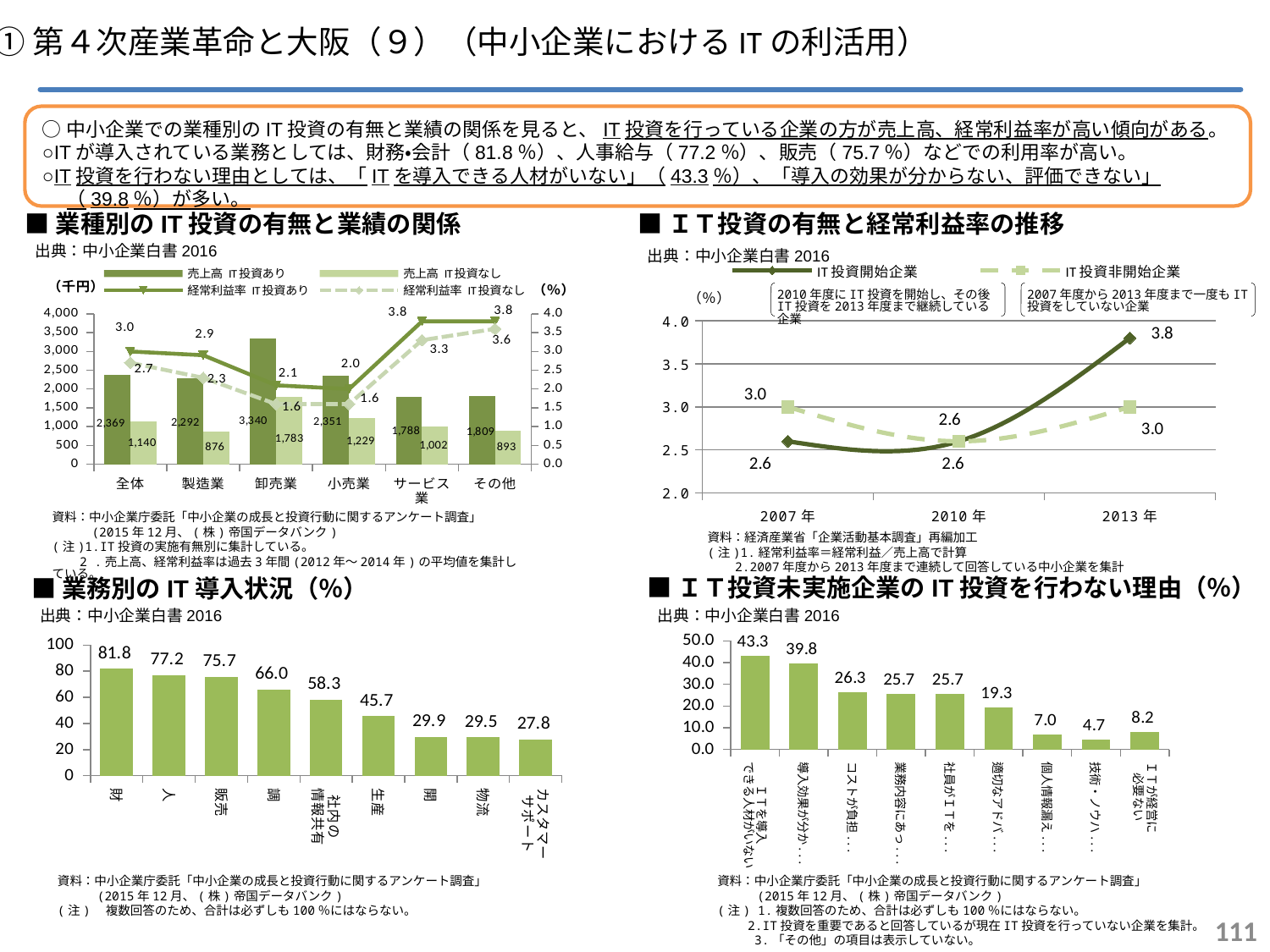

①第４次産業革命と大阪（９）（中小企業におけるITの利活用）
○中小企業での業種別のIT投資の有無と業績の関係を見ると、IT投資を行っている企業の方が売上高、経常利益率が高い傾向がある。
○ITが導入されている業務としては、財務・会計（81.8％）、人事給与（77.2％）、販売（75.7％）などでの利用率が高い。
○IT投資を行わない理由としては、「ITを導入できる人材がいない」（43.3％）、「導入の効果が分からない、評価できない」（39.8％）が多い。
■業種別のIT投資の有無と業績の関係
■ＩＴ投資の有無と経常利益率の推移
出典：中小企業白書2016

### Chart

| Category | IT投資開始企業 | IT投資非開始企業 |
|---|---|---|
| 2007年 | 2.6 | 3.0 |
| 2010年 | 2.6 | 2.6 |
| 2013年 | 3.8 | 3.0 |
出典：中小企業白書2016

### Chart

| Category | 売上高 IT投資あり | 売上高 IT投資なし | 経常利益率 IT投資あり | 経常利益率 IT投資なし |
|---|---|---|---|---|
| 全体 | 2369.0 | 1140.0 | 3.0 | 2.7 |
| 製造業 | 2292.0 | 876.0 | 2.9 | 2.3 |
| 卸売業 | 3340.0 | 1783.0 | 2.1 | 1.6 |
| 小売業 | 2351.0 | 1229.0 | 2.0 | 1.6 |
| サービス業 | 1788.0 | 1002.0 | 3.8 | 3.3 |
| その他 | 1809.0 | 893.0 | 3.8 | 3.6 |
2010年度にIT投資を開始し、その後IT投資を2013年度まで継続している企業
2007年度から2013年度まで一度もIT投資をしていない企業
資料：中小企業庁委託「中小企業の成長と投資行動に関するアンケート調査」
　　　(2015年12月、(株)帝国データバンク)
(注)1.IT投資の実施有無別に集計している。
　　2 .売上高、経常利益率は過去3年間(2012年～2014年)の平均値を集計している。
資料：経済産業省「企業活動基本調査」再編加工
(注)1.経常利益率＝経常利益／売上高で計算
　　2.2007年度から2013年度まで連続して回答している中小企業を集計
■業務別のIT導入状況（％）
■ＩＴ投資未実施企業のIT投資を行わない理由（％）
出典：中小企業白書2016
出典：中小企業白書2016

### Chart

| Category | 全体
(n=4,079) |
|---|---|
| 財務・会計 | 81.8 |
| 人事・給与 | 77.2 |
| 販売 | 75.7 |
| 調達・仕入 | 66.0 |
| 社内の
情報共有 | 58.3 |
| 生産 | 45.7 |
| 開発・設計 | 29.9 |
| 物流 | 29.5 |
| カスタマー
サポート | 27.8 |

### Chart

| Category | 重要である
(n=171) |
|---|---|
| ＩＴを導入
できる人材がいない | 43.3 |
| 導入効果が分からない､評価できない | 39.8 |
| コストが負担できない | 26.3 |
| 業務内容にあったITがない | 25.7 |
| 社員がＩＴを使いこなせない | 25.7 |
| 適切なアドバイザー等がいない | 19.3 |
| 個人情報漏えいの恐れがある | 7.0 |
| 技術・ノウハウ流出の恐れがある | 4.7 |
| ＩＴが経営に
必要ない | 8.2 |
資料：中小企業庁委託「中小企業の成長と投資行動に関するアンケート調査」
　　　(2015年12月、(株)帝国データバンク)
(注)　複数回答のため、合計は必ずしも100％にはならない。
資料：中小企業庁委託「中小企業の成長と投資行動に関するアンケート調査」
　　　(2015年12月、(株)帝国データバンク)
(注) 1.複数回答のため、合計は必ずしも100％にはならない。
　　 2.IT投資を重要であると回答しているが現在IT投資を行っていない企業を集計。
     3.「その他」の項目は表示していない。
111